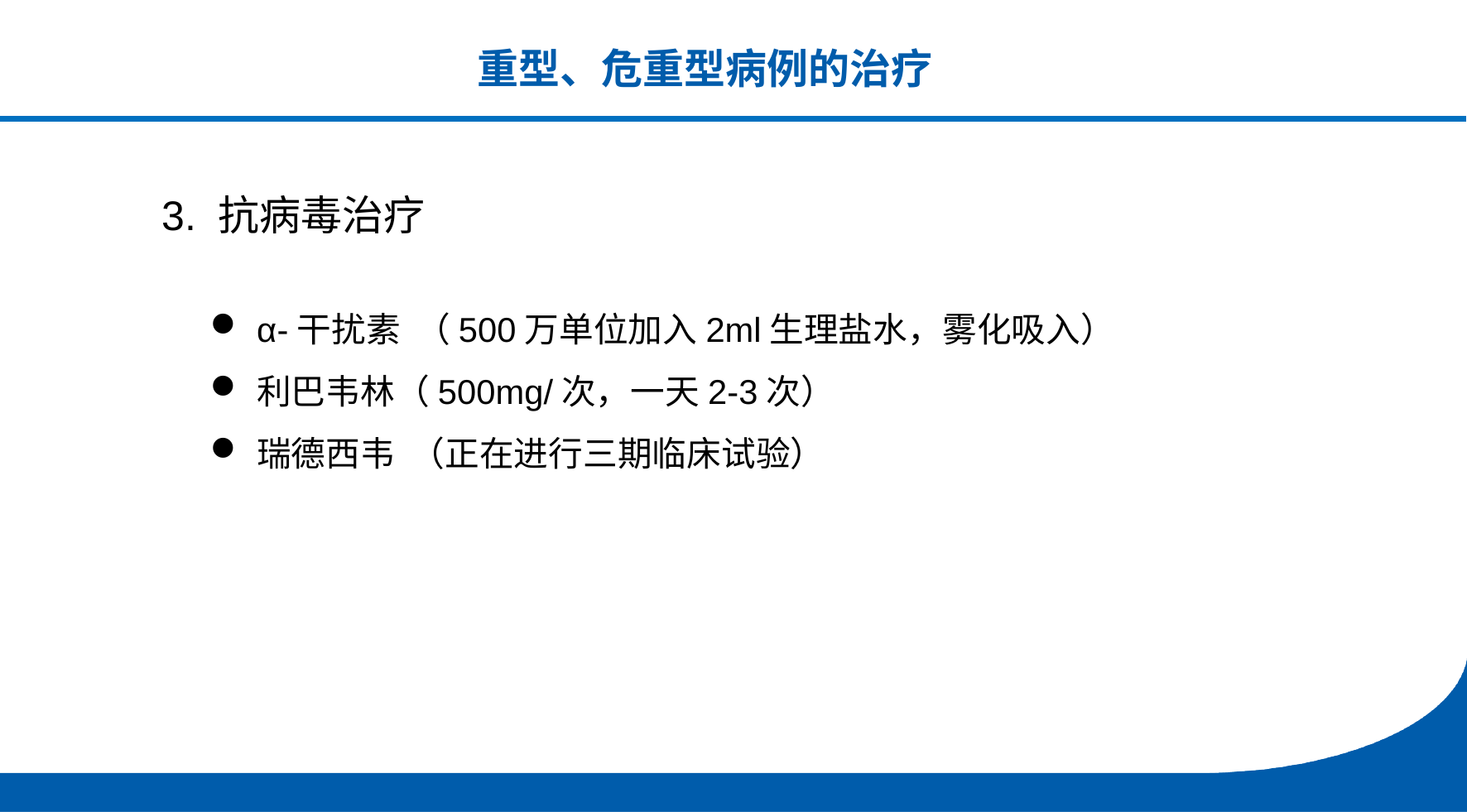

重型、危重型病例的治疗
3. 抗病毒治疗
α-干扰素  （500万单位加入2ml生理盐水，雾化吸入）
利巴韦林（500mg/次，一天2-3次）
瑞德西韦  （正在进行三期临床试验）